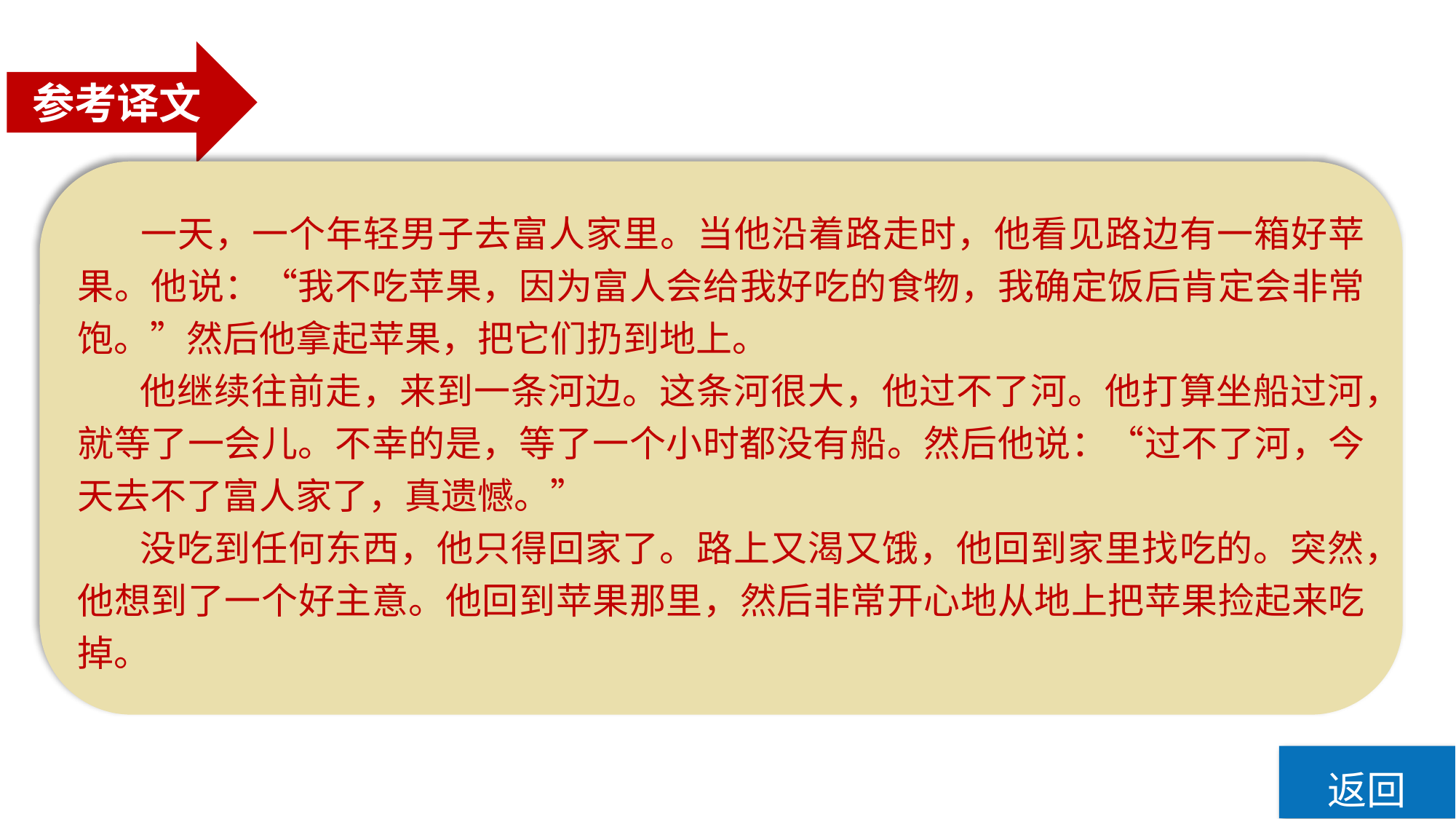

参考译文
      一天，一个年轻男子去富人家里。当他沿着路走时，他看见路边有一箱好苹果。他说：“我不吃苹果，因为富人会给我好吃的食物，我确定饭后肯定会非常饱。”然后他拿起苹果，把它们扔到地上。
      他继续往前走，来到一条河边。这条河很大，他过不了河。他打算坐船过河，就等了一会儿。不幸的是，等了一个小时都没有船。然后他说：“过不了河，今天去不了富人家了，真遗憾。”
      没吃到任何东西，他只得回家了。路上又渴又饿，他回到家里找吃的。突然，他想到了一个好主意。他回到苹果那里，然后非常开心地从地上把苹果捡起来吃掉。
返回